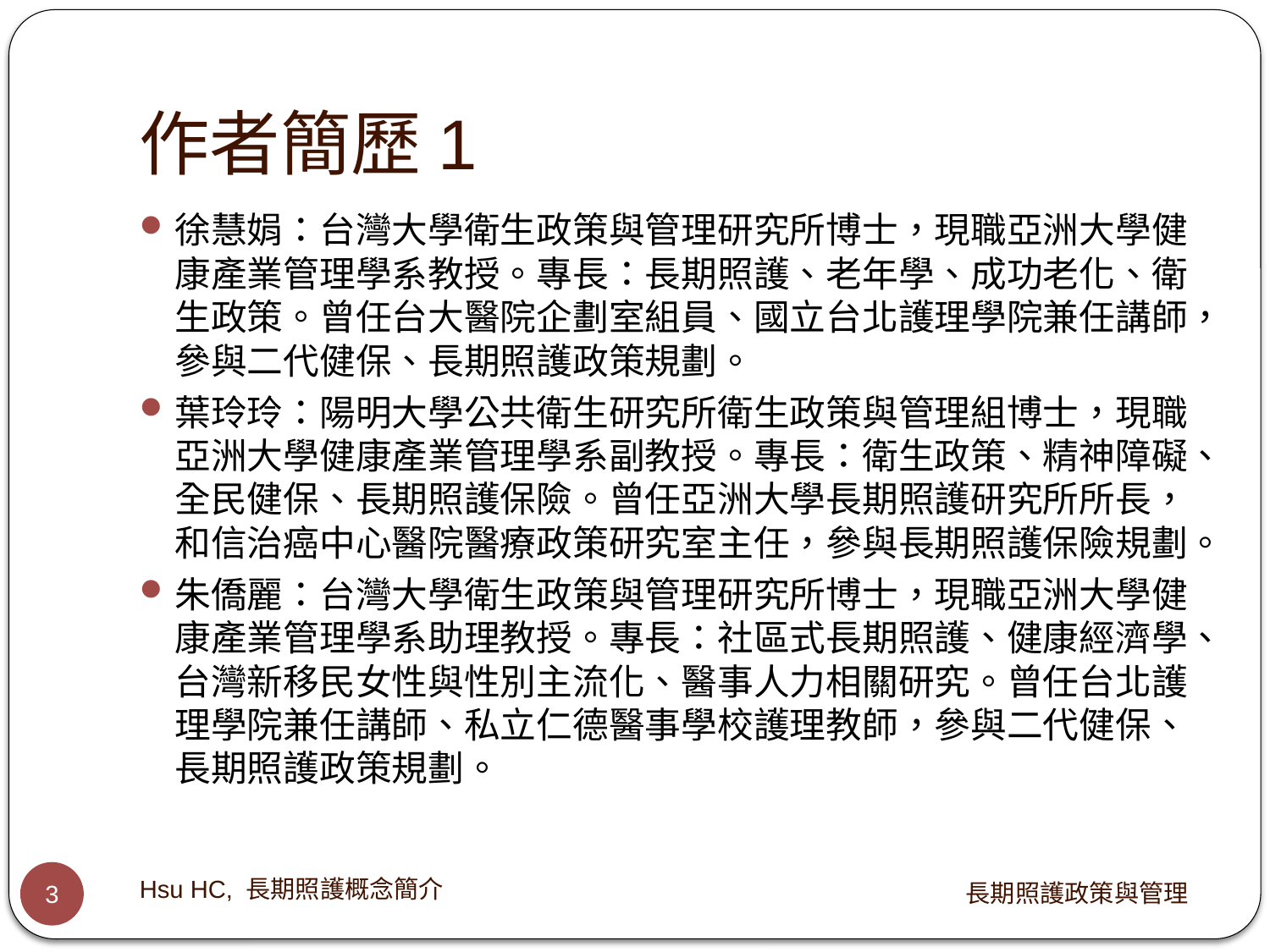

# 作者簡歷1
徐慧娟：台灣大學衛生政策與管理研究所博士，現職亞洲大學健康產業管理學系教授。專長：長期照護、老年學、成功老化、衛生政策。曾任台大醫院企劃室組員、國立台北護理學院兼任講師，參與二代健保、長期照護政策規劃。
葉玲玲：陽明大學公共衛生研究所衛生政策與管理組博士，現職亞洲大學健康產業管理學系副教授。專長：衛生政策、精神障礙、全民健保、長期照護保險。曾任亞洲大學長期照護研究所所長，和信治癌中心醫院醫療政策研究室主任，參與長期照護保險規劃。
朱僑麗：台灣大學衛生政策與管理研究所博士，現職亞洲大學健康產業管理學系助理教授。專長：社區式長期照護、健康經濟學、台灣新移民女性與性別主流化、醫事人力相關研究。曾任台北護理學院兼任講師、私立仁德醫事學校護理教師，參與二代健保、長期照護政策規劃。
Hsu HC, 長期照護概念簡介
長期照護政策與管理
3